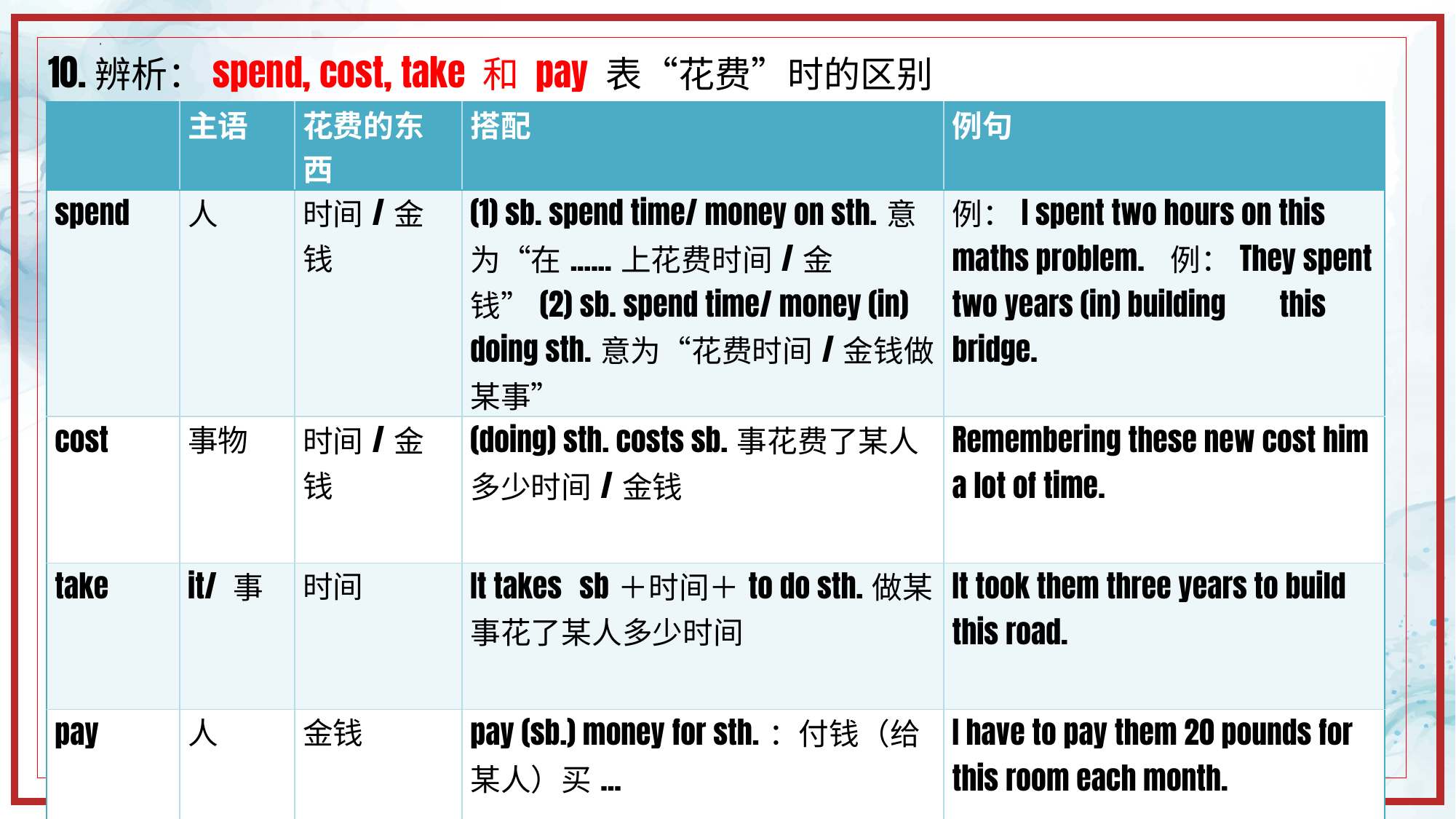

10.辨析：spend, cost, take 和 pay 表“花费”时的区别
|  | 主语 | 花费的东西 | 搭配 | 例句 |
| --- | --- | --- | --- | --- |
| spend | 人 | 时间/金钱 | (1) sb. spend time/ money on sth.意为“在......上花费时间/金钱”(2) sb. spend time/ money (in) doing sth.意为“花费时间/金钱做某事” | 例：I spent two hours on this maths problem. 例：They spent two years (in) building this bridge. |
| cost | 事物 | 时间/金钱 | (doing) sth. costs sb.事花费了某人多少时间/金钱 | Remembering these new cost him a lot of time. |
| take | it/ 事 | 时间 | It takes sb＋时间＋to do sth.做某事花了某人多少时间 | It took them three years to build this road. |
| pay | 人 | 金钱 | pay (sb.) money for sth.：付钱（给某人）买... | I have to pay them 20 pounds for this room each month. |